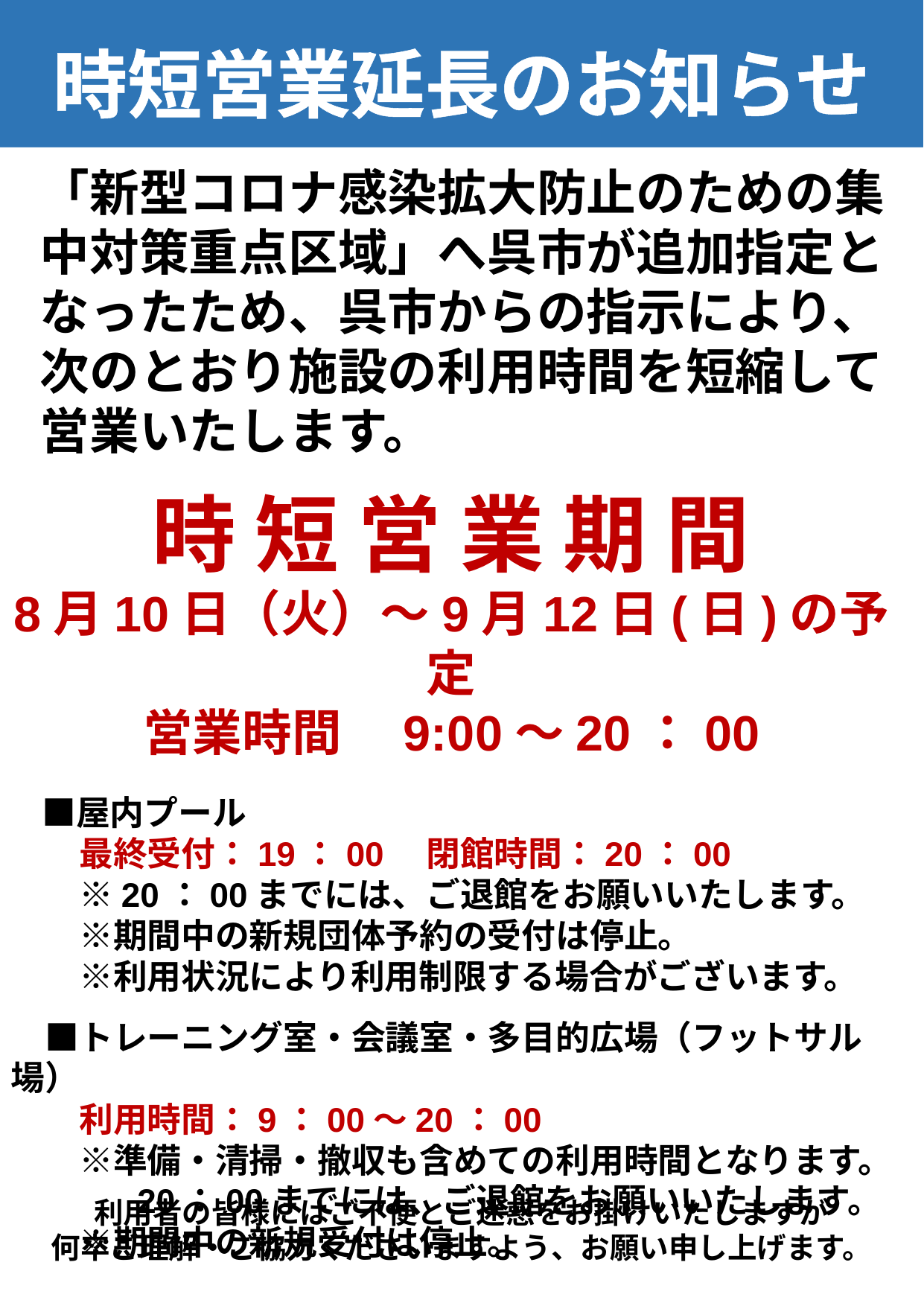

時短営業延長のお知らせ

「新型コロナ感染拡大防止のための集中対策重点区域」へ呉市が追加指定となったため、呉市からの指示により、次のとおり施設の利用時間を短縮して営業いたします。
時 短 営 業 期 間
8月10日（火）～9月12日(日)の予定
営業時間　9:00～20：00

　■屋内プール
　　最終受付：19：00　閉館時間：20：00
　　※20：00までには、ご退館をお願いいたします。
　　※期間中の新規団体予約の受付は停止。
　　※利用状況により利用制限する場合がございます。

　■トレーニング室・会議室・多目的広場（フットサル場）
　　利用時間：9：00～20：00
　　※準備・清掃・撤収も含めての利用時間となります。
 　　　20：00までには、ご退館をお願いいたします。
　　※期間中の新規受付は停止。
利用者の皆様にはご不便とご迷惑をお掛けいたしますが
何卒ご理解・ご協力くださいますよう、お願い申し上げます。